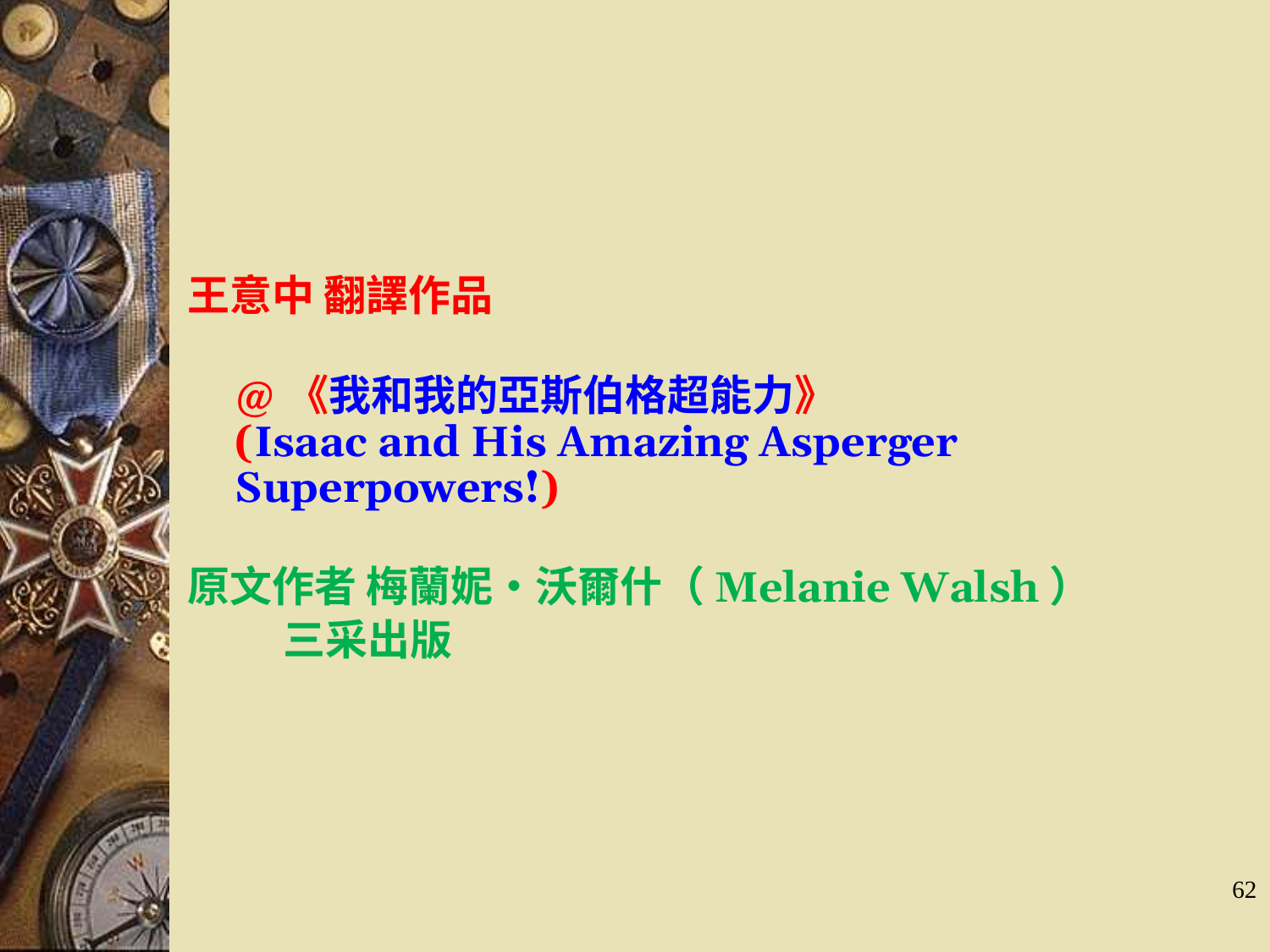

#

王意中 翻譯作品
@《我和我的亞斯伯格超能力》
(Isaac and His Amazing Asperger Superpowers!)
原文作者 梅蘭妮‧沃爾什（Melanie Walsh）
         三采出版

62